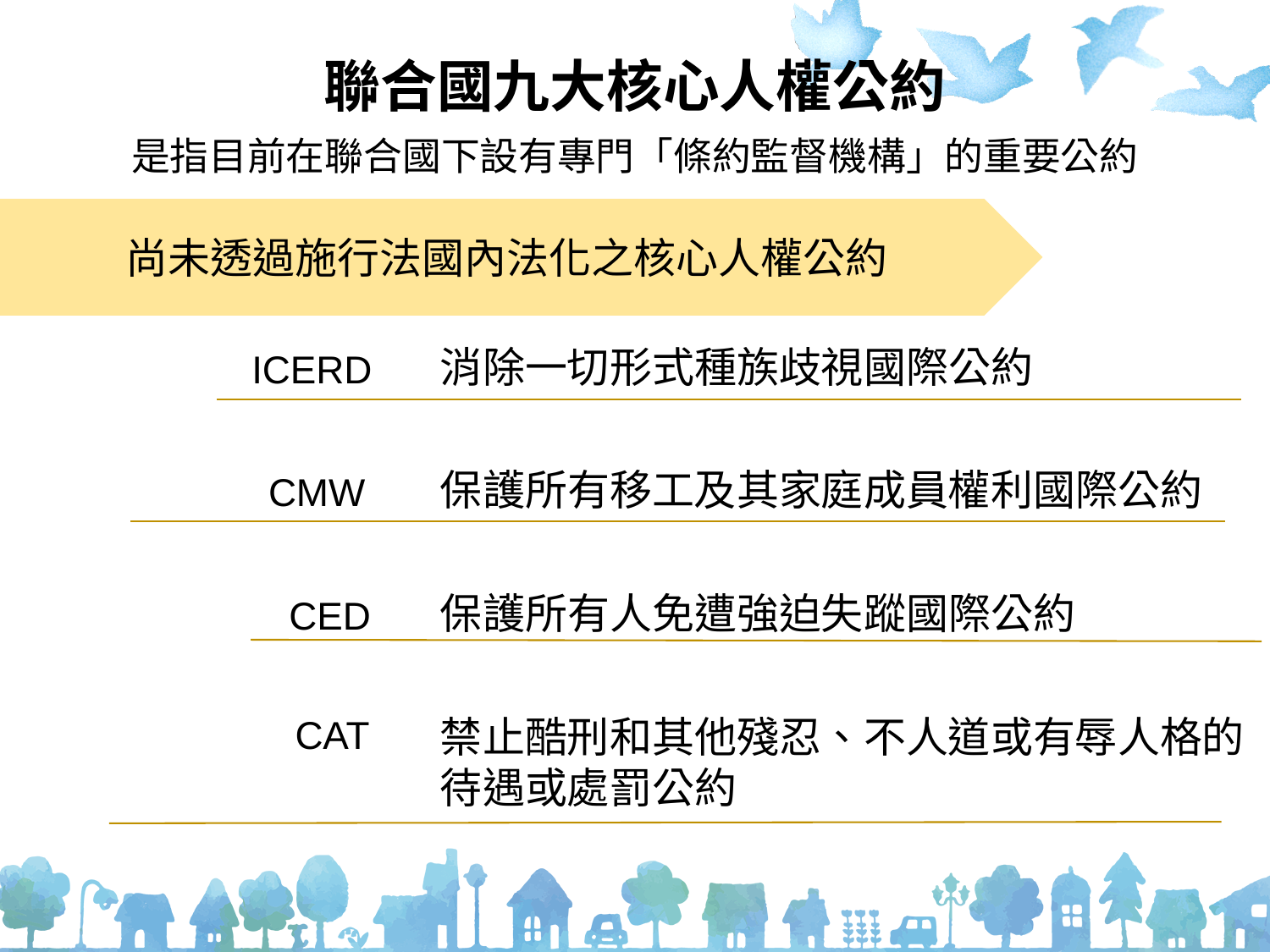

聯合國九大核心人權公約
是指目前在聯合國下設有專門「條約監督機構」的重要公約
尚未透過施行法國內法化之核心人權公約
消除一切形式種族歧視國際公約
ICERD
保護所有移工及其家庭成員權利國際公約
CMW
保護所有人免遭強迫失蹤國際公約
CED
CAT
禁止酷刑和其他殘忍、不人道或有辱人格的待遇或處罰公約